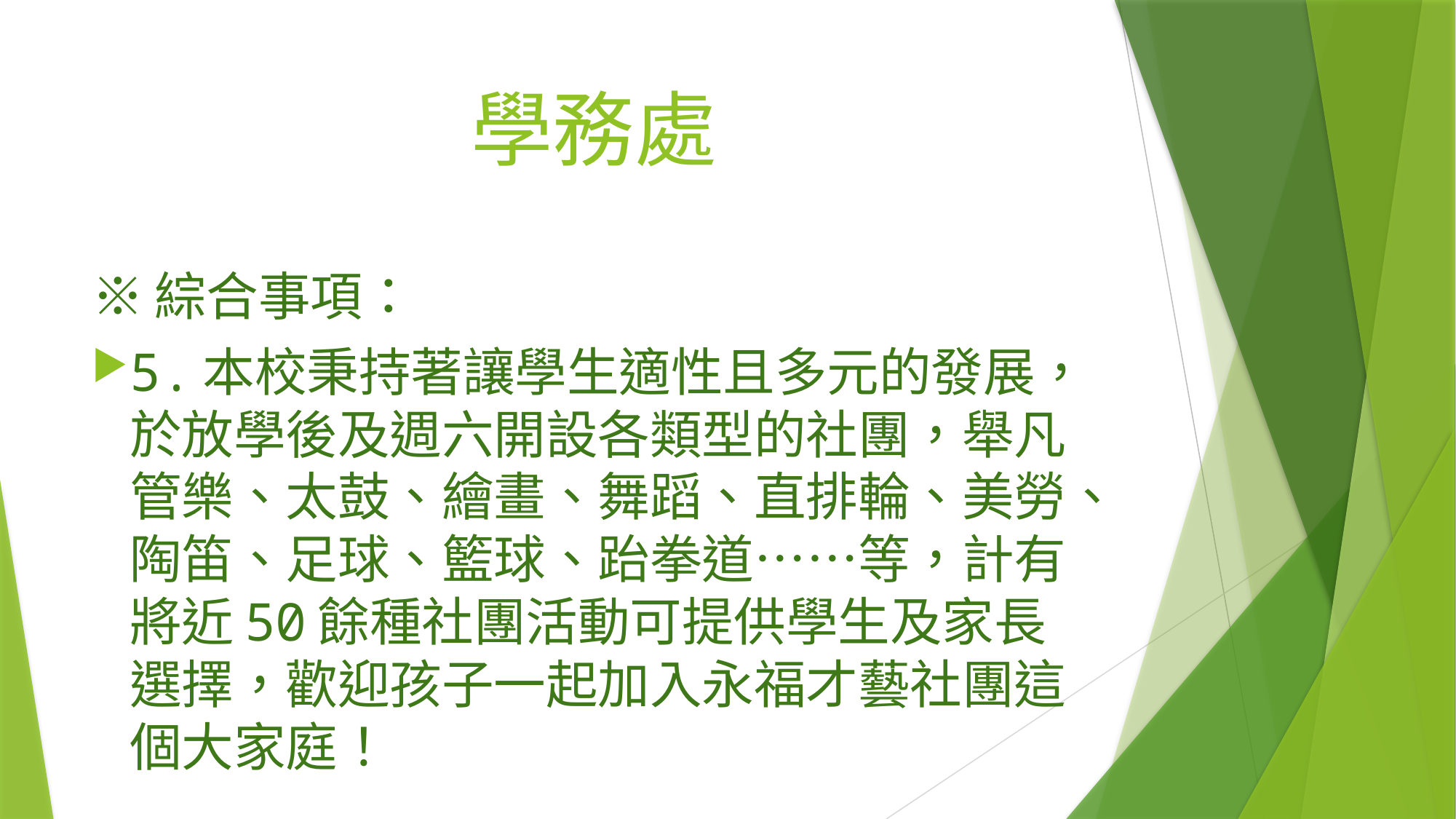

# 學務處
※綜合事項：
5.本校秉持著讓學生適性且多元的發展，於放學後及週六開設各類型的社團，舉凡管樂、太鼓、繪畫、舞蹈、直排輪、美勞、陶笛、足球、籃球、跆拳道……等，計有將近50餘種社團活動可提供學生及家長選擇，歡迎孩子一起加入永福才藝社團這個大家庭！